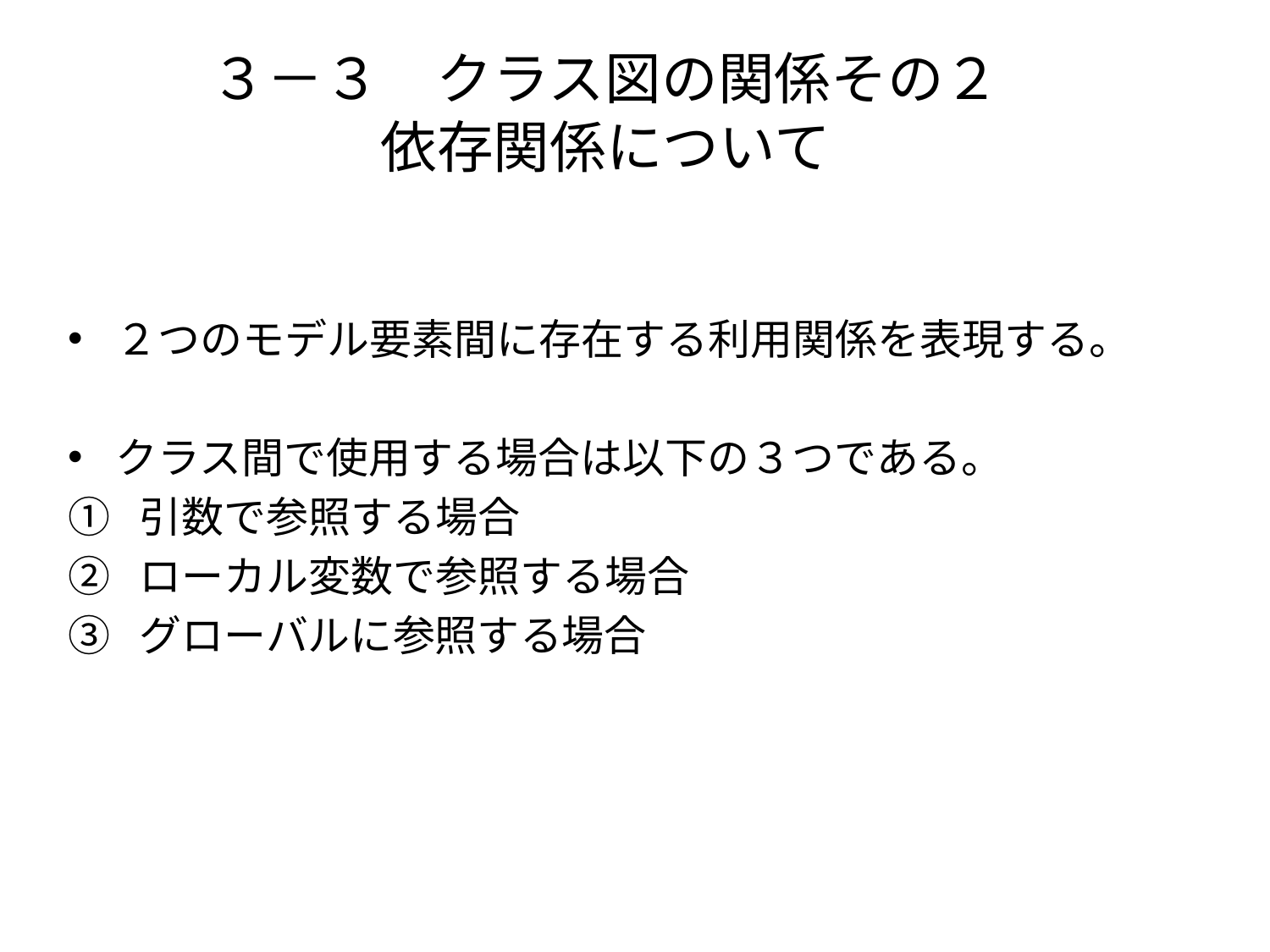

# ３－３　クラス図の関係その２ 依存関係について
２つのモデル要素間に存在する利用関係を表現する。

クラス間で使用する場合は以下の３つである。
引数で参照する場合
ローカル変数で参照する場合
グローバルに参照する場合